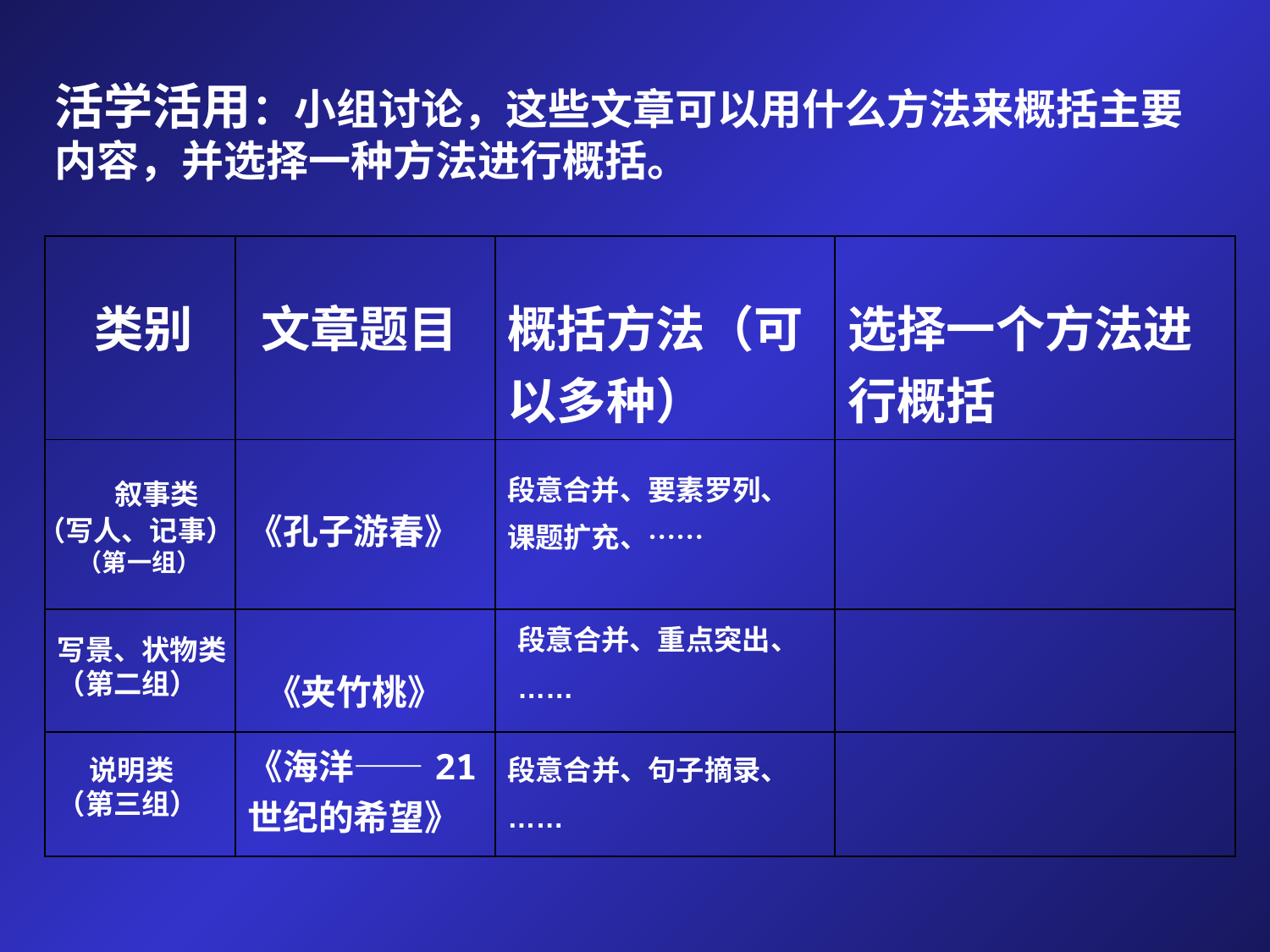

# 活学活用：小组讨论，这些文章可以用什么方法来概括主要内容，并选择一种方法进行概括。
| 类别 | 文章题目 | 概括方法（可以多种） | 选择一个方法进行概括 |
| --- | --- | --- | --- |
|  | 《孔子游春》 |  |  |
|  | 《夹竹桃》 |  |  |
|  | 《海洋——21世纪的希望》 |  |  |

       叙事类
（写人、记事）
      （第一组）
段意合并、要素罗列、
课题扩充、……
段意合并、重点突出、
……
写景、状物类
（第二组）
    说明类
（第三组）
段意合并、句子摘录、
……